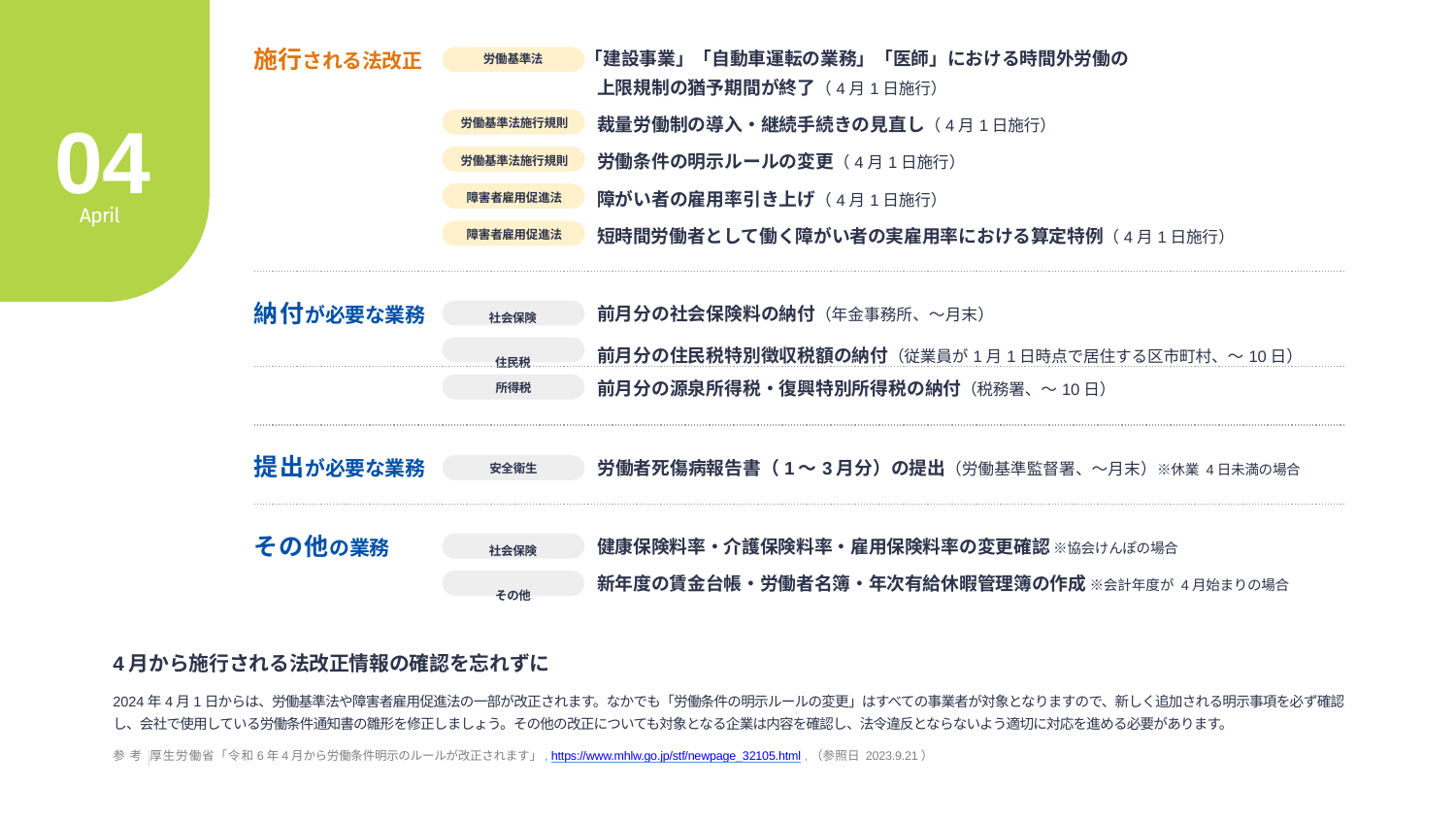

# 施⾏される法改正
「建設事業」「⾃動⾞運転の業務」「医師」における時間外労働の

労働基準法
|  |  | 上限規制の猶予期間が終了（4⽉1⽇施⾏） |
| --- | --- | --- |
|  | 労働基準法施⾏規則 | 裁量労働制の導⼊‧継続⼿続きの⾒直し（4⽉1⽇施⾏） |
|  | 労働基準法施⾏規則 | 労働条件の明⽰ルールの変更（4⽉1⽇施⾏） |
|  | 障害者雇⽤促進法 | 障がい者の雇⽤率引き上げ（4⽉1⽇施⾏） |
|  | 障害者雇⽤促進法 | 短時間労働者として働く障がい者の実雇⽤率における算定特例（4⽉1⽇施⾏） |
| 納付が必要な業務 | 社会保険住⺠税 | 前⽉分の社会保険料の納付（年⾦事務所、〜⽉末） 前⽉分の住⺠税特別徴収税額の納付（従業員が1⽉1⽇時点で居住する区市町村、〜10⽇） |
|  | 所得税 | 前⽉分の源泉所得税‧復興特別所得税の納付（税務署、〜10⽇） |
| 提出が必要な業務 | 安全衛⽣ | 労働者死傷病報告書（1〜3⽉分）の提出（労働基準監督署、〜⽉末）※休業 4⽇未満の場合 |
| その他の業務 | 社会保険その他 | 健康保険料率‧介護保険料率‧雇⽤保険料率の変更確認 ※協会けんぽの場合 新年度の賃⾦台帳‧労働者名簿‧年次有給休暇管理簿の作成 ※会計年度が 4⽉始まりの場合 |
04

April

4⽉から施⾏される法改正情報の確認を忘れずに
2024年4⽉1⽇からは、労働基準法や障害者雇⽤促進法の⼀部が改正されます。なかでも「労働条件の明⽰ルールの変更」はすべての事業者が対象となりますので、新しく追加される明⽰事項を必ず確認し、会社で使⽤している労働条件通知書の雛形を修正しましょう。その他の改正についても対象となる企業は内容を確認し、法令違反とならないよう適切に対応を進める必要があります。
参 考  厚⽣労働省「令和6年4⽉から労働条件明⽰のルールが改正されます」, https://www.mhlw.go.jp/stf/newpage_32105.html ,（参照⽇ 2023.9.21）